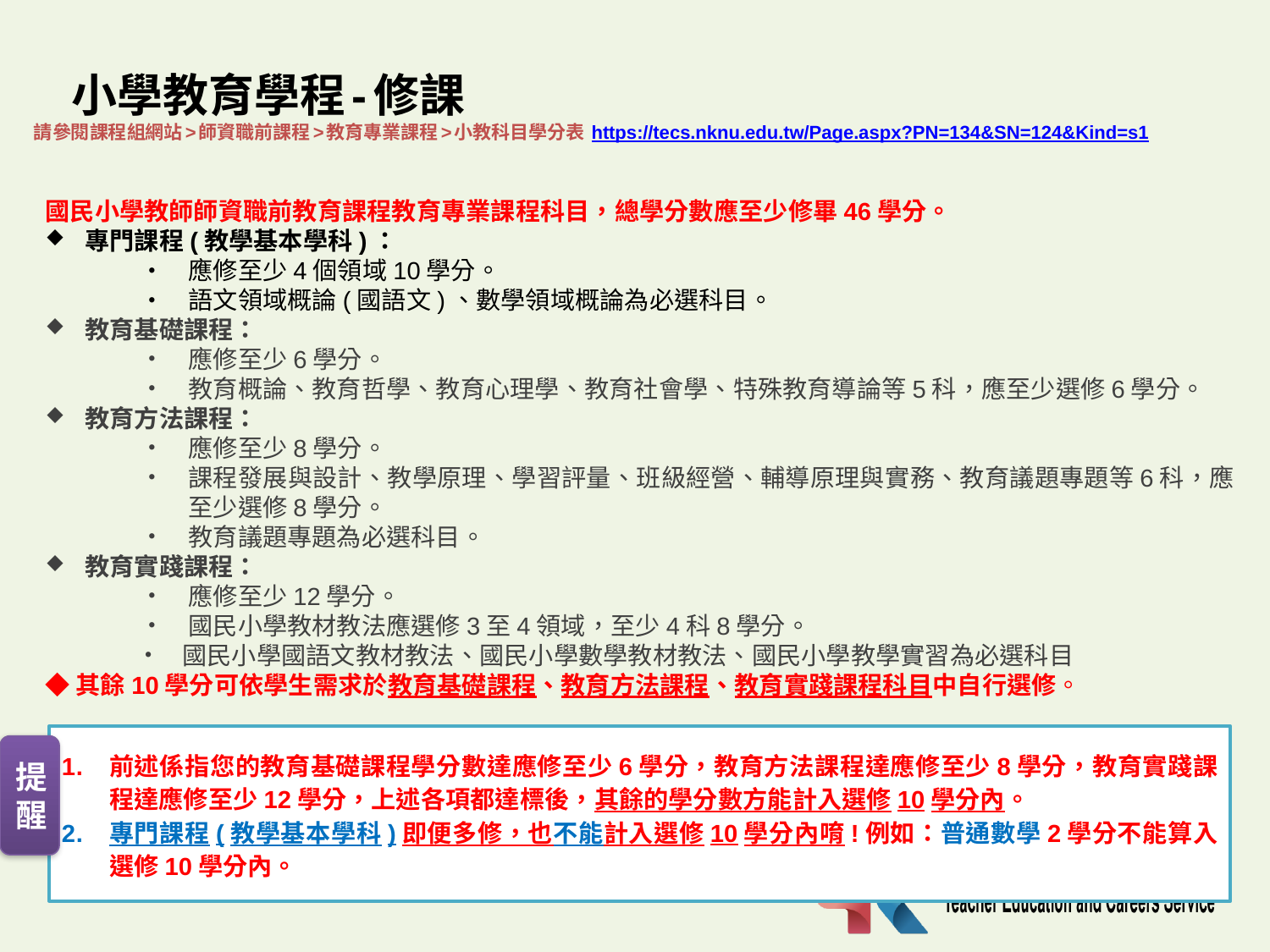

# 小學教育學程-修課 請參閱課程組網站>師資職前課程>教育專業課程>小教科目學分表 https://tecs.nknu.edu.tw/Page.aspx?PN=134&SN=124&Kind=s1

國民小學教師師資職前教育課程教育專業課程科目，總學分數應至少修畢46學分。
專門課程(教學基本學科)：
應修至少4個領域10學分。
語文領域概論(國語文)、數學領域概論為必選科目。
教育基礎課程：
應修至少6學分。
教育概論、教育哲學、教育心理學、教育社會學、特殊教育導論等5科，應至少選修6學分。
教育方法課程：
應修至少8學分。
課程發展與設計、教學原理、學習評量、班級經營、輔導原理與實務、教育議題專題等6科，應至少選修8學分。
教育議題專題為必選科目。
教育實踐課程：
應修至少12學分。
國民小學教材教法應選修3至4領域，至少4科8學分。
國民小學國語文教材教法、國民小學數學教材教法、國民小學教學實習為必選科目
◆其餘10學分可依學生需求於教育基礎課程、教育方法課程、教育實踐課程科目中自行選修。
前述係指您的教育基礎課程學分數達應修至少6學分，教育方法課程達應修至少8學分，教育實踐課程達應修至少12學分，上述各項都達標後，其餘的學分數方能計入選修10學分內。
專門課程(教學基本學科)即便多修，也不能計入選修10學分內唷!例如：普通數學2學分不能算入選修10學分內。
提醒